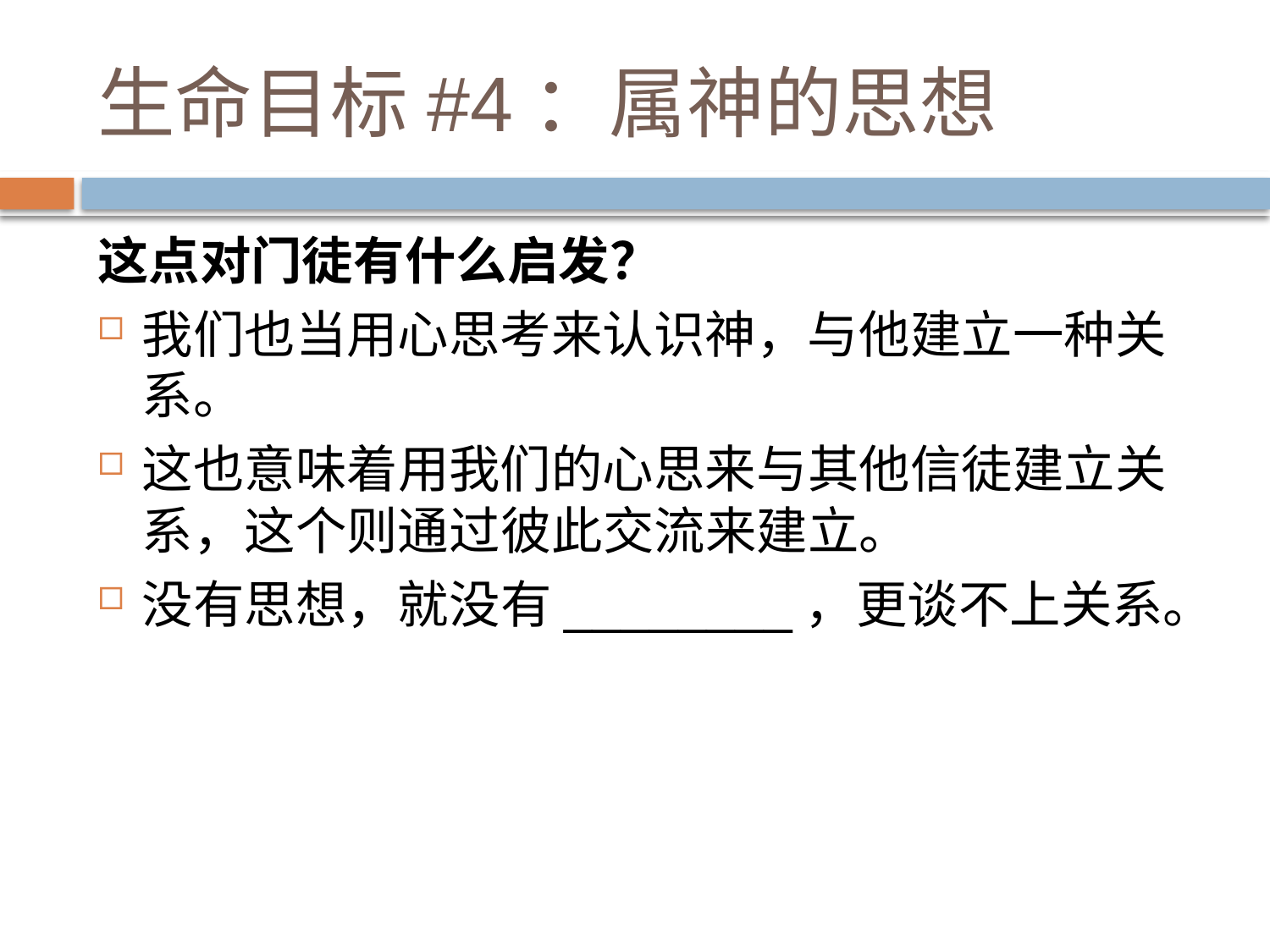

# 生命目标#4：属神的思想
这点对门徒有什么启发？
我们也当用心思考来认识神，与他建立一种关系。
这也意味着用我们的心思来与其他信徒建立关系，这个则通过彼此交流来建立。
没有思想，就没有________，更谈不上关系。